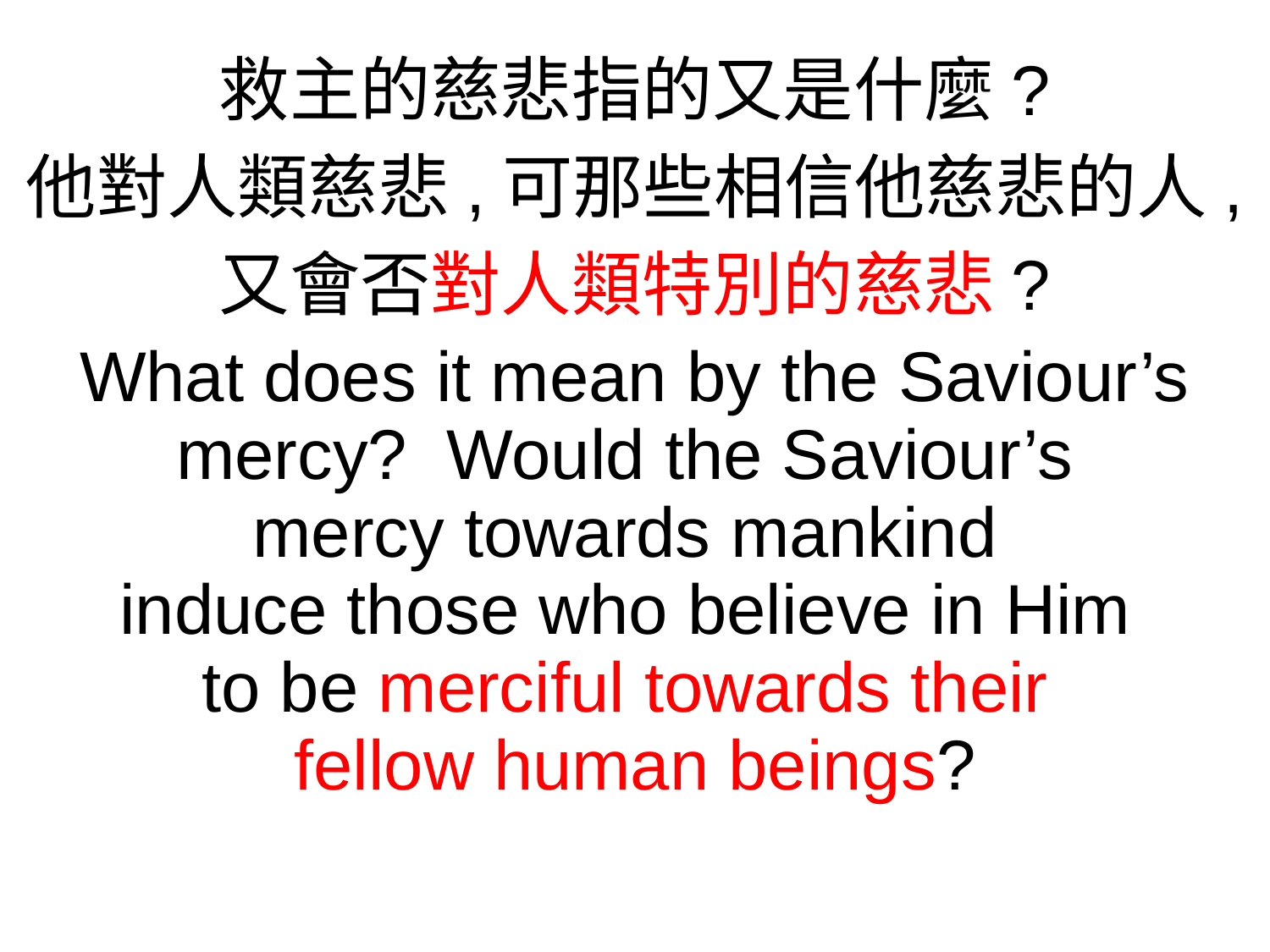

救主的慈悲指的又是什麼?
他對人類慈悲,可那些相信他慈悲的人,
又會否對人類特別的慈悲?
What does it mean by the Saviour’s mercy?  Would the Saviour’s
mercy towards mankind
induce those who believe in Him
to be merciful towards their
fellow human beings?